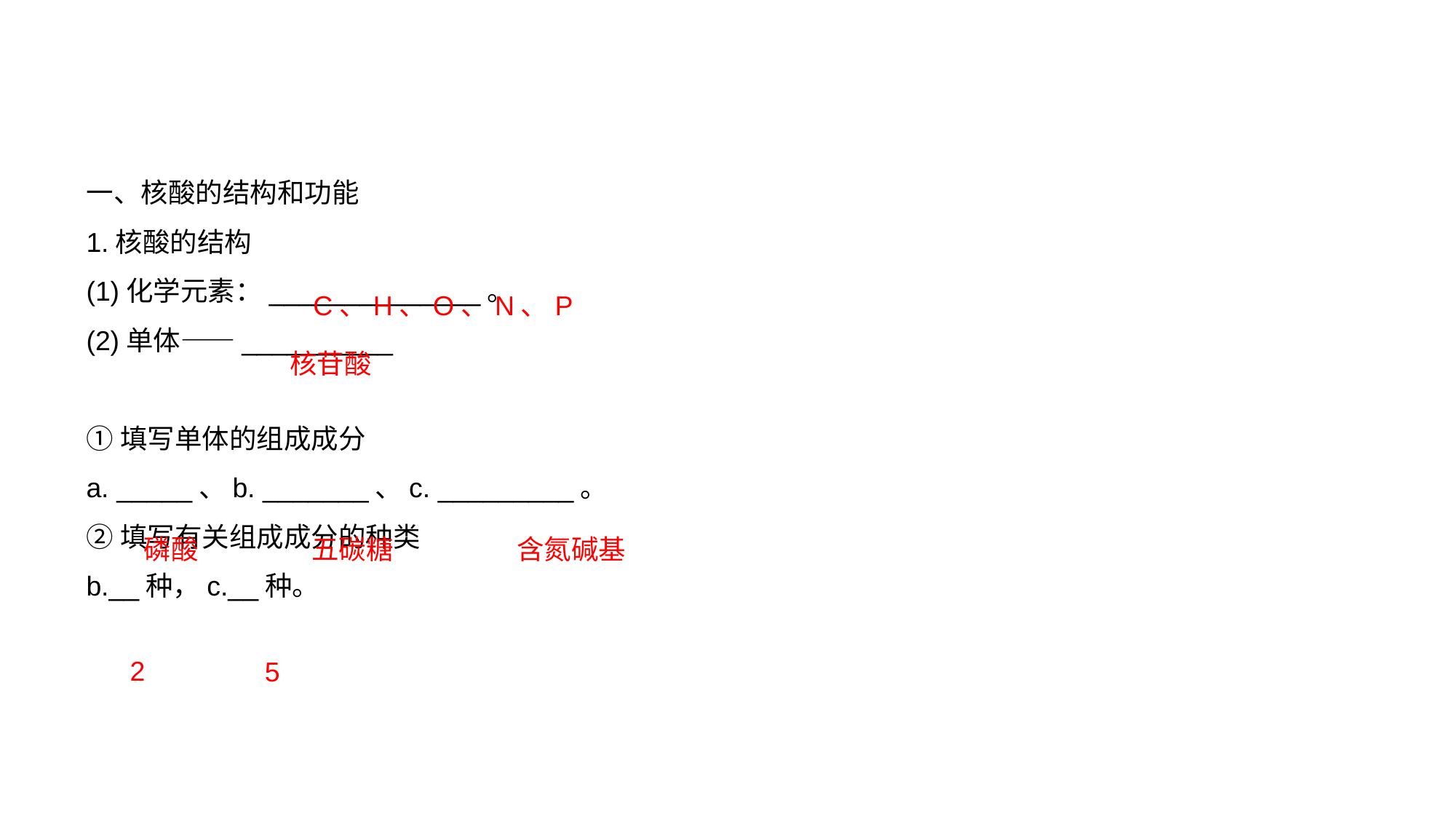

一、核酸的结构和功能
1.核酸的结构
(1)化学元素：______________。
(2)单体——__________

①填写单体的组成成分
a. _____、b. _______、c. _________。
②填写有关组成成分的种类
b.__种，c.__种。
C、H、O、N、P
核苷酸
磷酸
五碳糖
含氮碱基
2
5